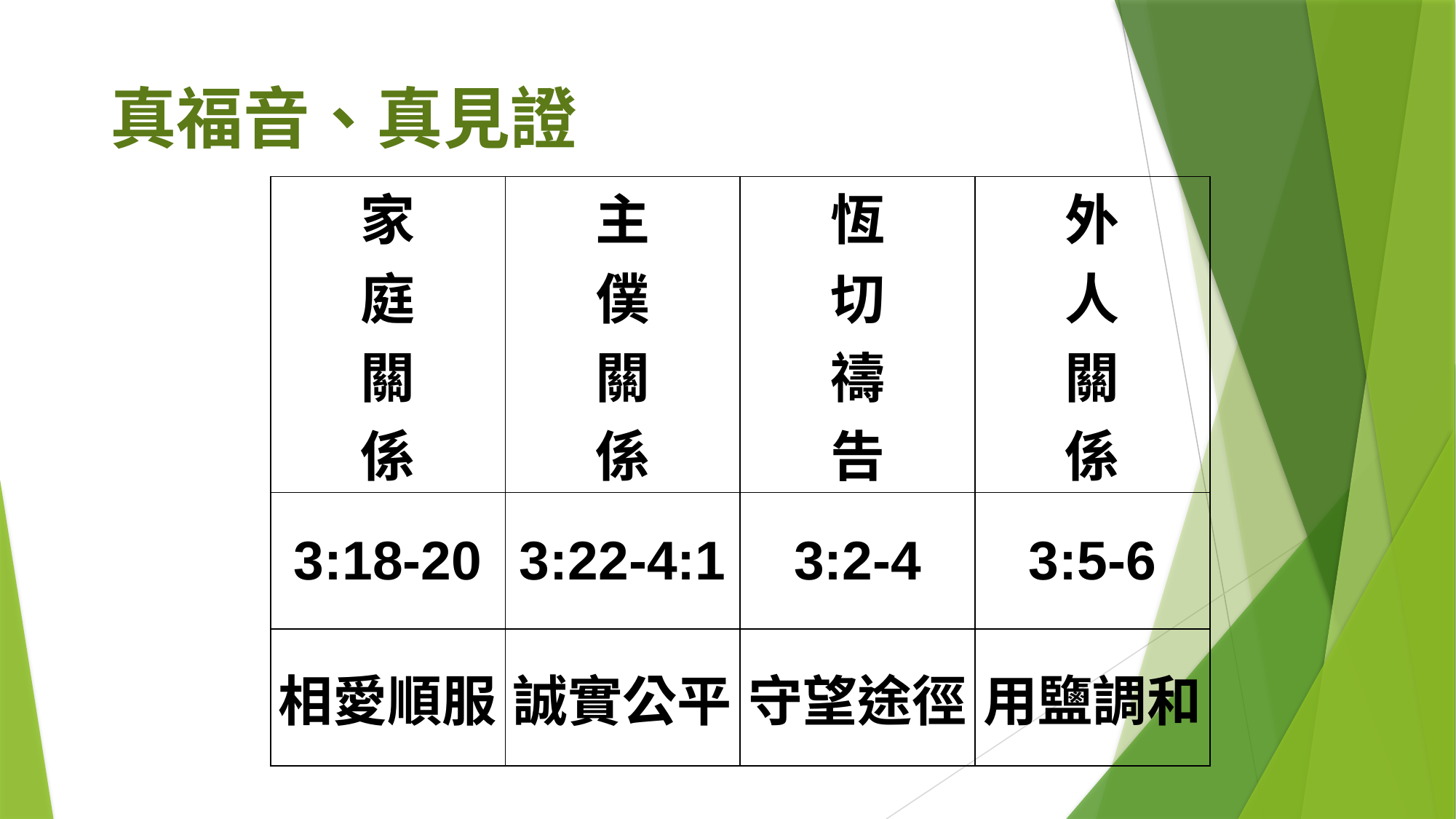

真福音、真見證
| 家 庭 關 係 | 主 僕 關 係 | 恆 切 禱 告 | 外 人 關 係 |
| --- | --- | --- | --- |
| 3:18-20 | 3:22-4:1 | 3:2-4 | 3:5-6 |
| 相愛順服 | 誠實公平 | 守望途徑 | 用鹽調和 |